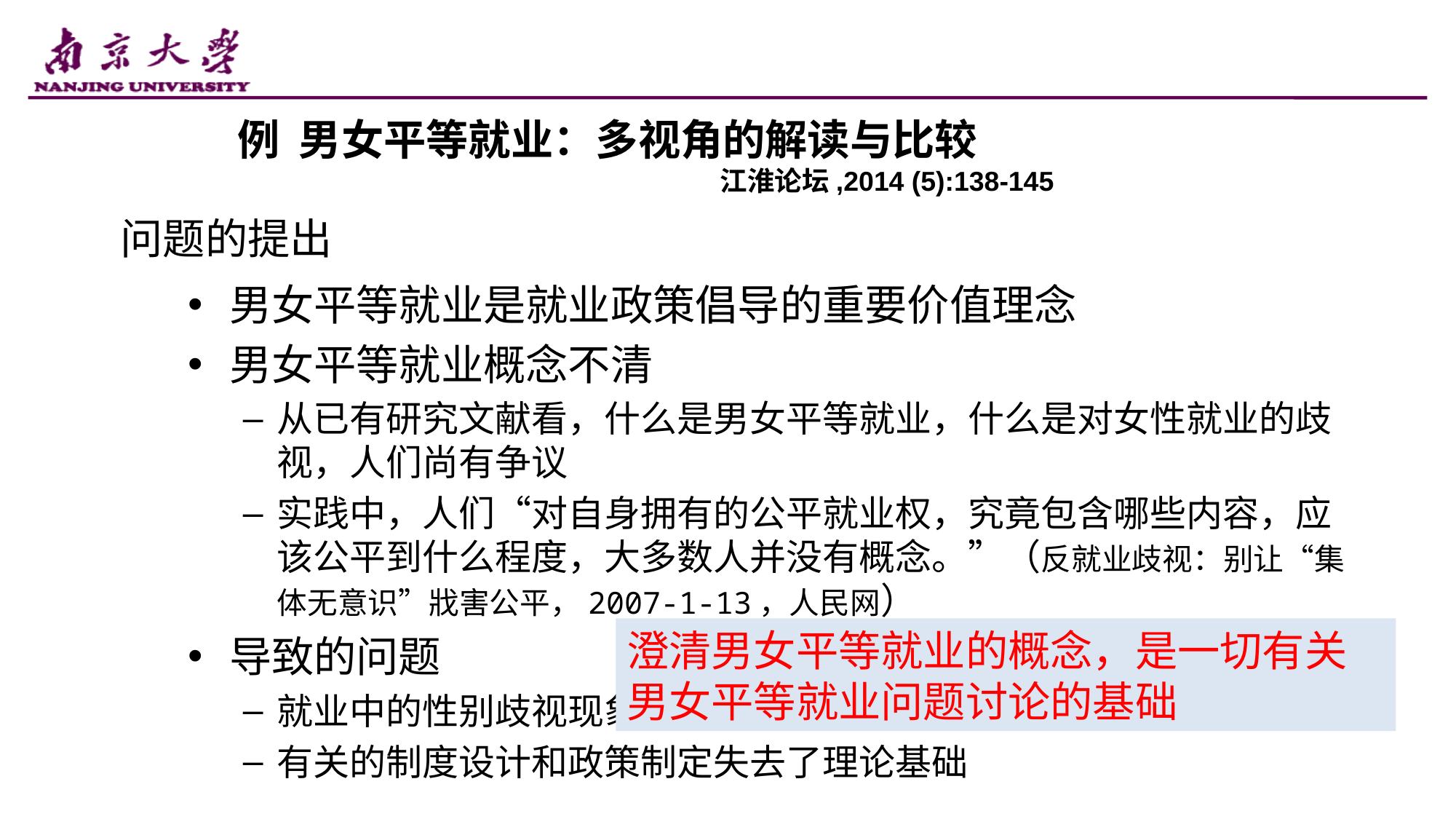

例  男女平等就业：多视角的解读与比较
                                                                             江淮论坛,2014 (5):138-145
问题的提出
男女平等就业是就业政策倡导的重要价值理念
男女平等就业概念不清
从已有研究文献看，什么是男女平等就业，什么是对女性就业的歧视，人们尚有争议
实践中，人们“对自身拥有的公平就业权，究竟包含哪些内容，应该公平到什么程度，大多数人并没有概念。”（反就业歧视：别让“集体无意识”戕害公平，2007-1-13，人民网）
导致的问题
就业中的性别歧视现象无法识别，甚至形成集体的无意识
有关的制度设计和政策制定失去了理论基础

澄清男女平等就业的概念，是一切有关男女平等就业问题讨论的基础